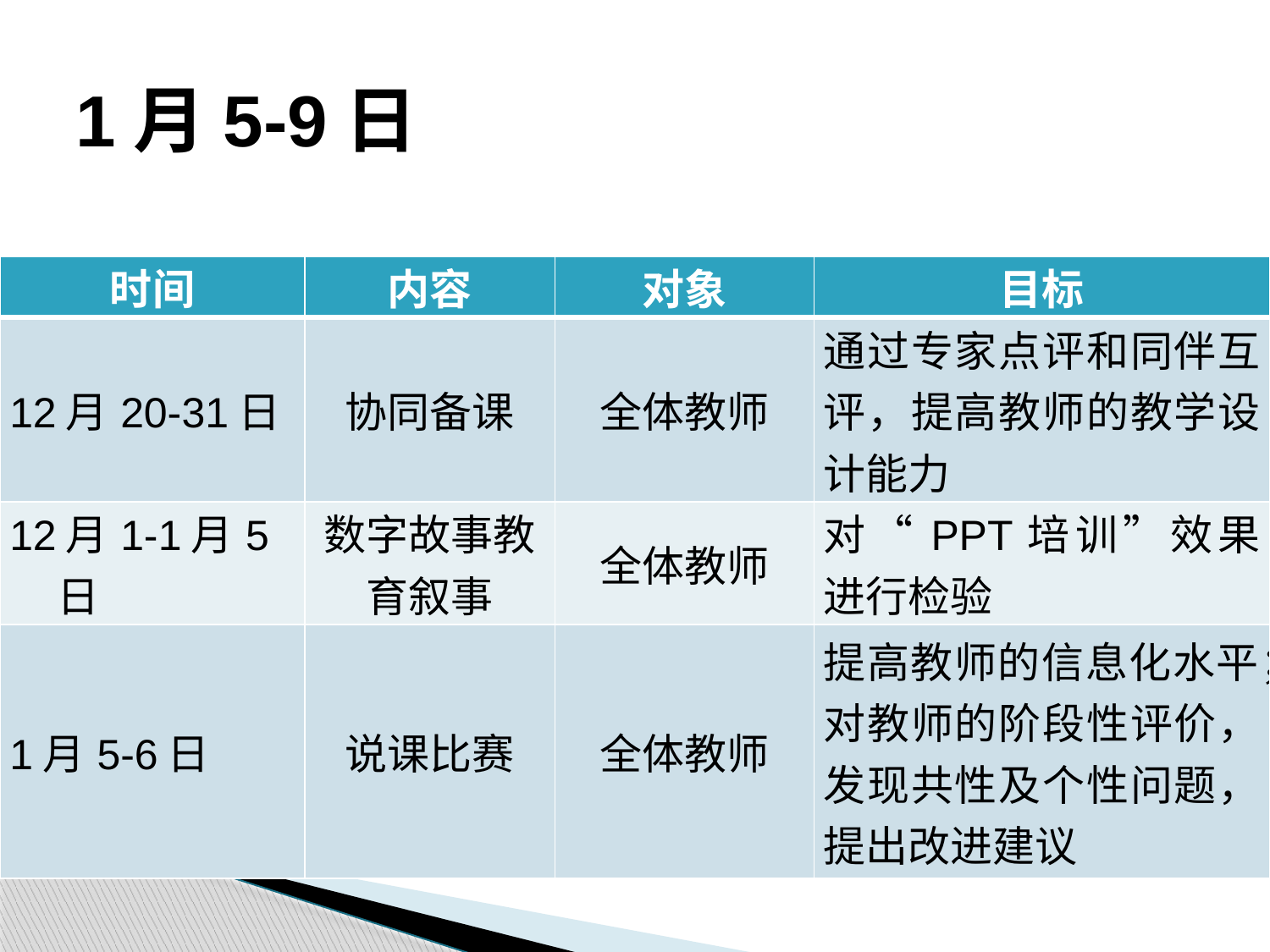

# 1月5-9日
| 时间 | 内容 | 对象 | 目标 |
| --- | --- | --- | --- |
| 12月20-31日 | 协同备课 | 全体教师 | 通过专家点评和同伴互评，提高教师的教学设计能力 |
| 12月1-1月5日 | 数字故事教育叙事 | 全体教师 | 对“PPT培训”效果进行检验 |
| 1月5-6日 | 说课比赛 | 全体教师 | 提高教师的信息化水平；对教师的阶段性评价，发现共性及个性问题，提出改进建议 |